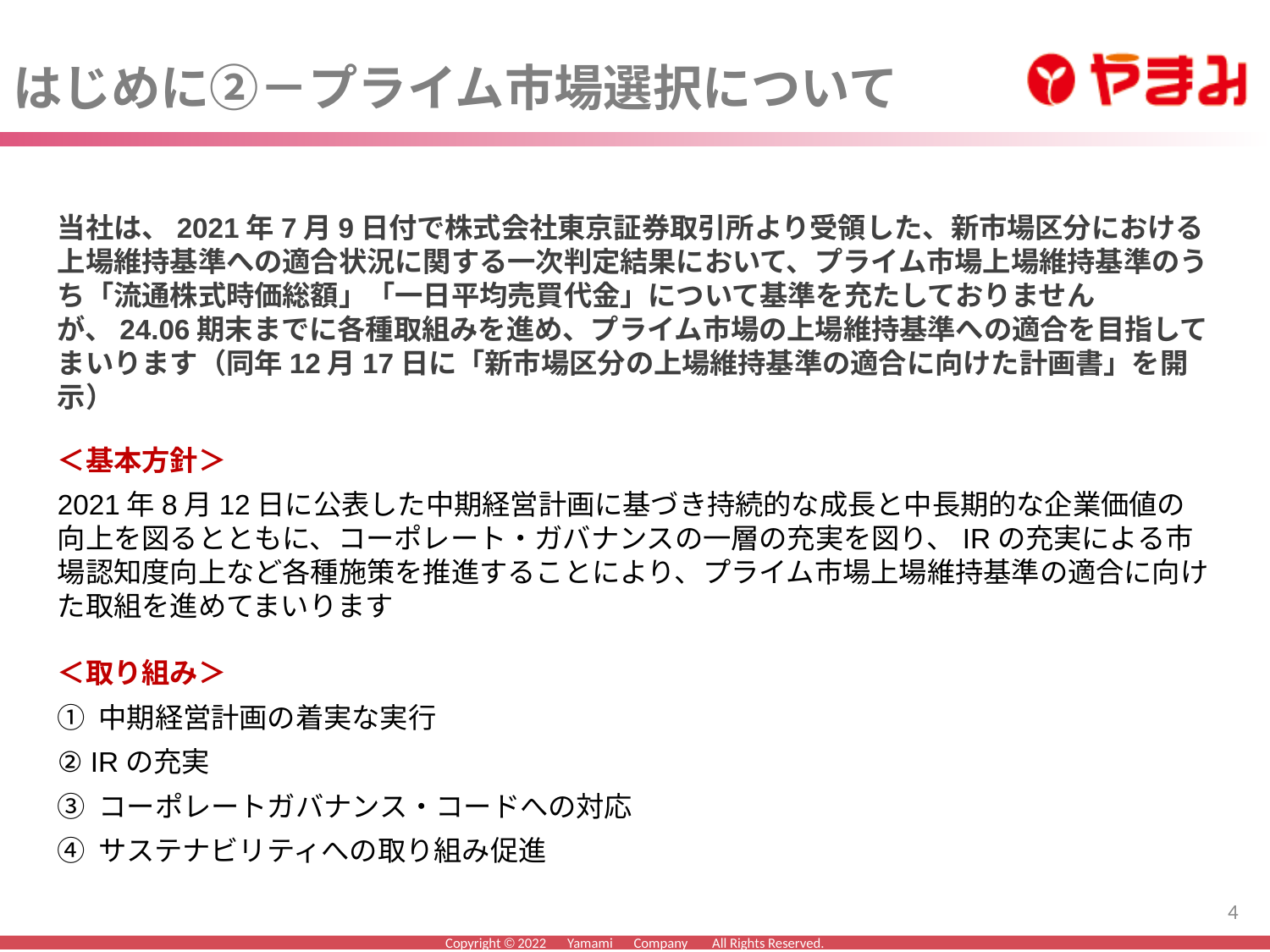

はじめに②－プライム市場選択について
当社は、2021年7月9日付で株式会社東京証券取引所より受領した、新市場区分における上場維持基準への適合状況に関する一次判定結果において、プライム市場上場維持基準のうち「流通株式時価総額」「一日平均売買代金」について基準を充たしておりませんが、24.06期末までに各種取組みを進め、プライム市場の上場維持基準への適合を目指してまいります（同年12月17日に「新市場区分の上場維持基準の適合に向けた計画書」を開示）

＜基本方針＞
2021年8月12日に公表した中期経営計画に基づき持続的な成長と中長期的な企業価値の向上を図るとともに、コーポレート・ガバナンスの一層の充実を図り、IRの充実による市場認知度向上など各種施策を推進することにより、プライム市場上場維持基準の適合に向けた取組を進めてまいります

＜取り組み＞
① 中期経営計画の着実な実行
② IRの充実
③ コーポレートガバナンス・コードへの対応
④ サステナビリティへの取り組み促進
4